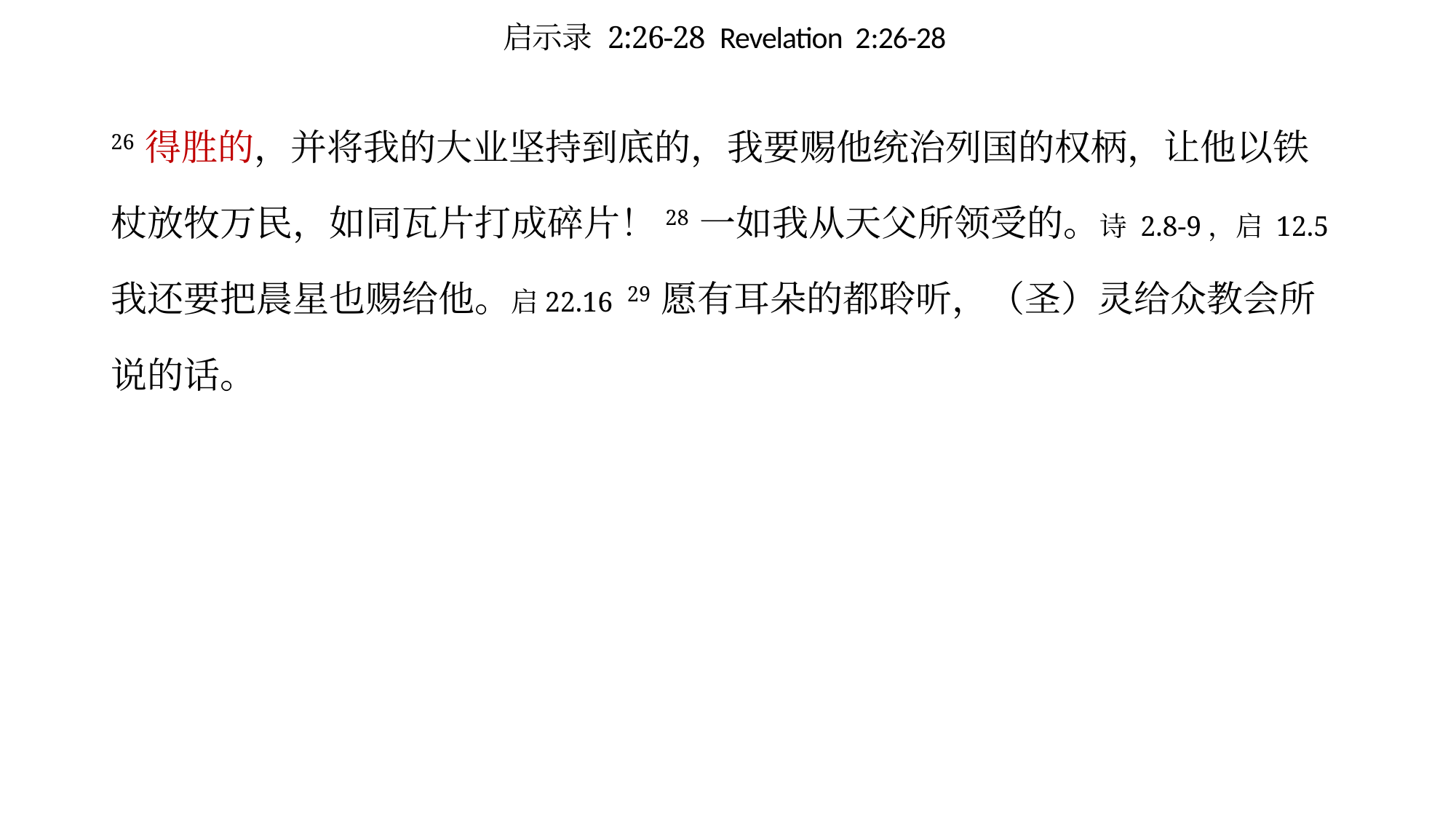

# 启示录 2:26-28  Revelation  2:26-28
26 得胜的，并将我的大业坚持到底的，我要赐他统治列国的权柄，让他以铁杖放牧万民，如同瓦片打成碎片！28 一如我从天父所领受的。诗 2.8-9，启 12.5  我还要把晨星也赐给他。启22.16  29 愿有耳朵的都聆听，（圣）灵给众教会所说的话。